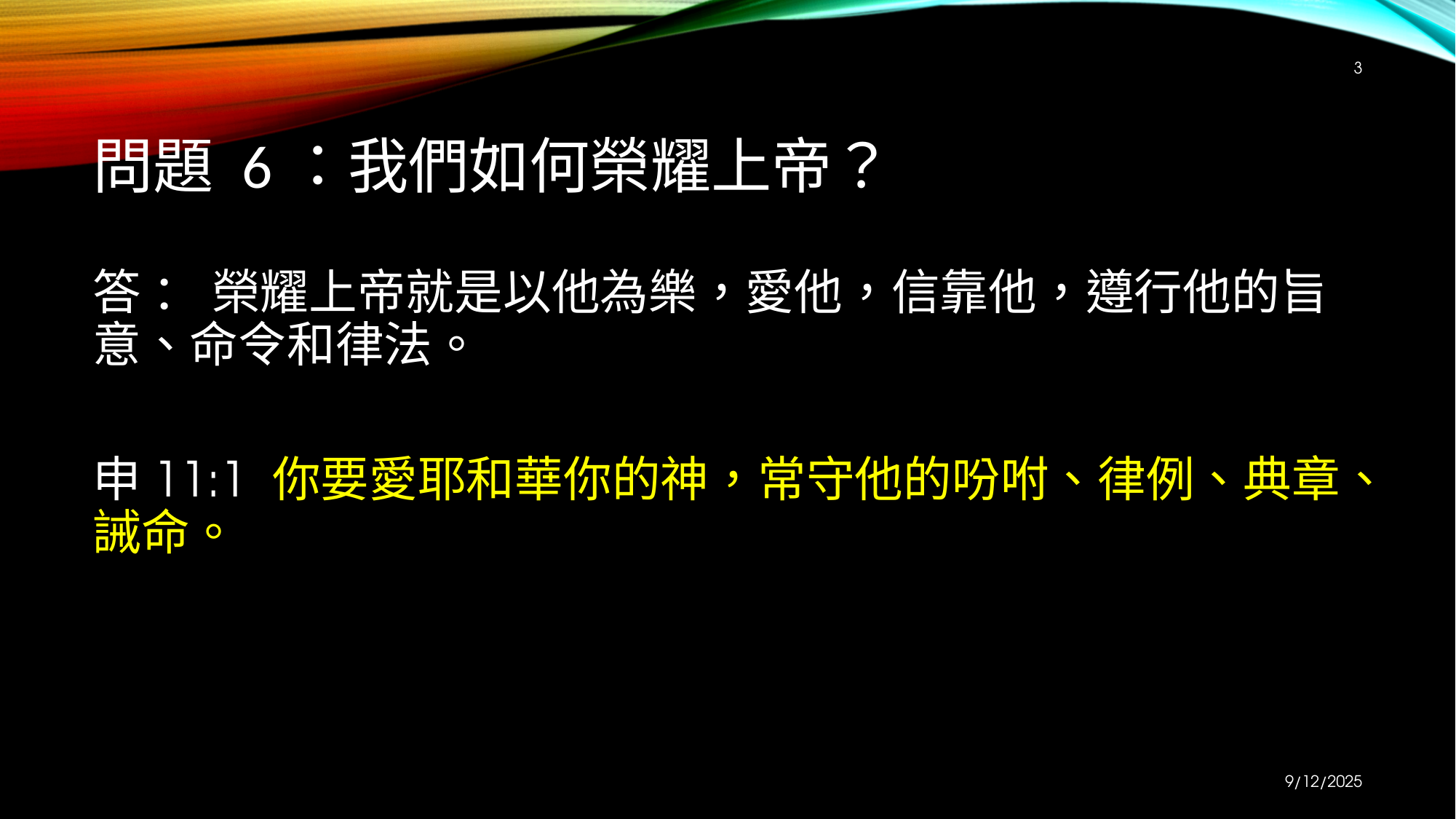

3
# 問題 6：我們如何榮耀上帝？
答 ： 榮耀上帝就是以他為樂，愛他，信靠他，遵行他的旨意、命令和律法。

申11:1 你要愛耶和華你的神，常守他的吩咐、律例、典章、誡命。
9/12/2025